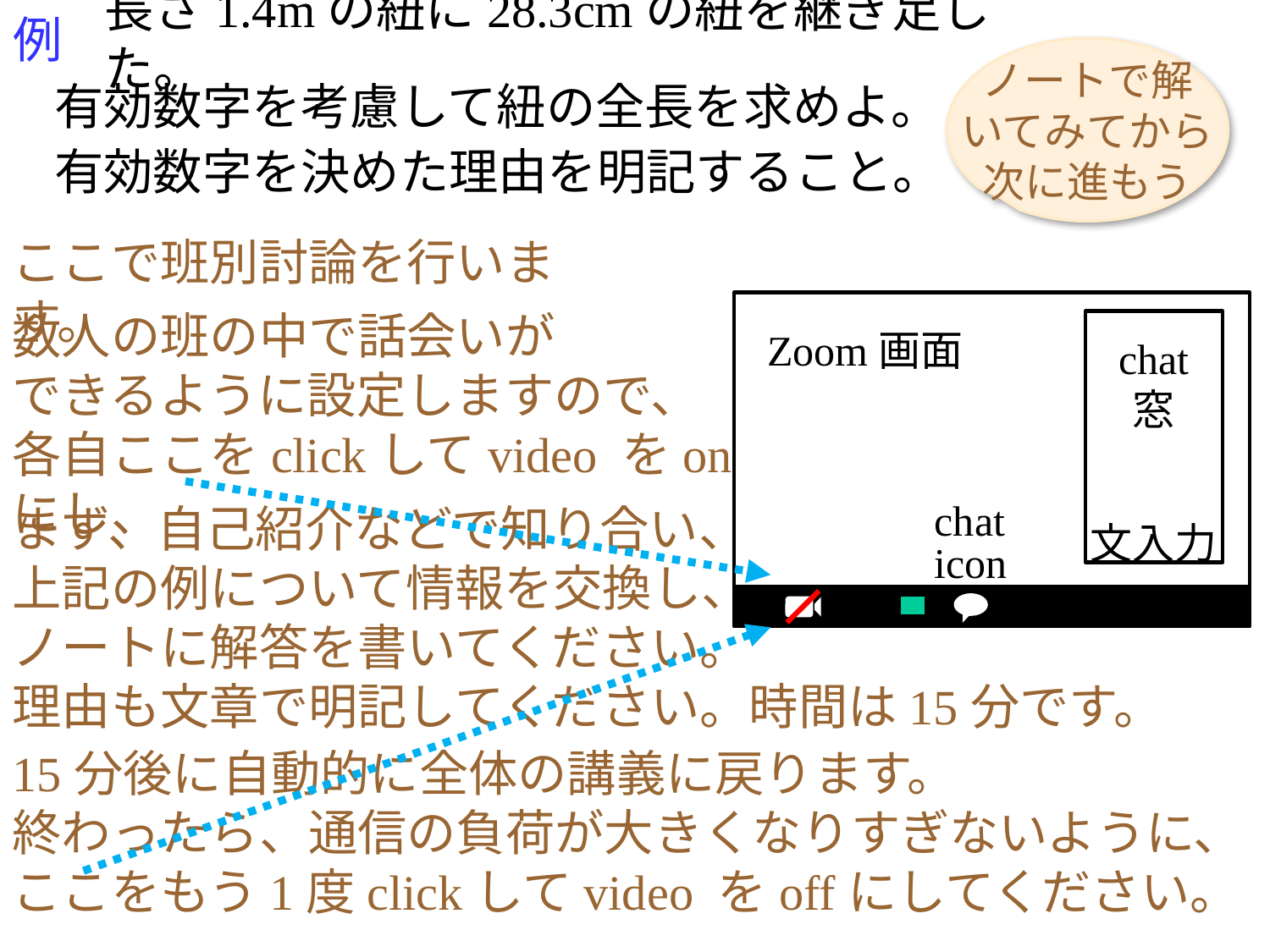

例
長さ1.4mの紐に28.3cmの紐を継ぎ足した。
ノートで解
いてみてから
次に進もう
有効数字を考慮して紐の全長を求めよ。
有効数字を決めた理由を明記すること。
ここで班別討論を行います。

Zoom画面
chat
窓
chat
icon
文入力

数人の班の中で話会いが
できるように設定しますので、
各自ここをclickしてvideo をonにし、

まず、自己紹介などで知り合い、
上記の例について情報を交換し、
ノートに解答を書いてください。
理由も文章で明記してください。時間は15分です。

15分後に自動的に全体の講義に戻ります。
終わったら、通信の負荷が大きくなりすぎないように、
ここをもう1度clickしてvideo をoffにしてください。